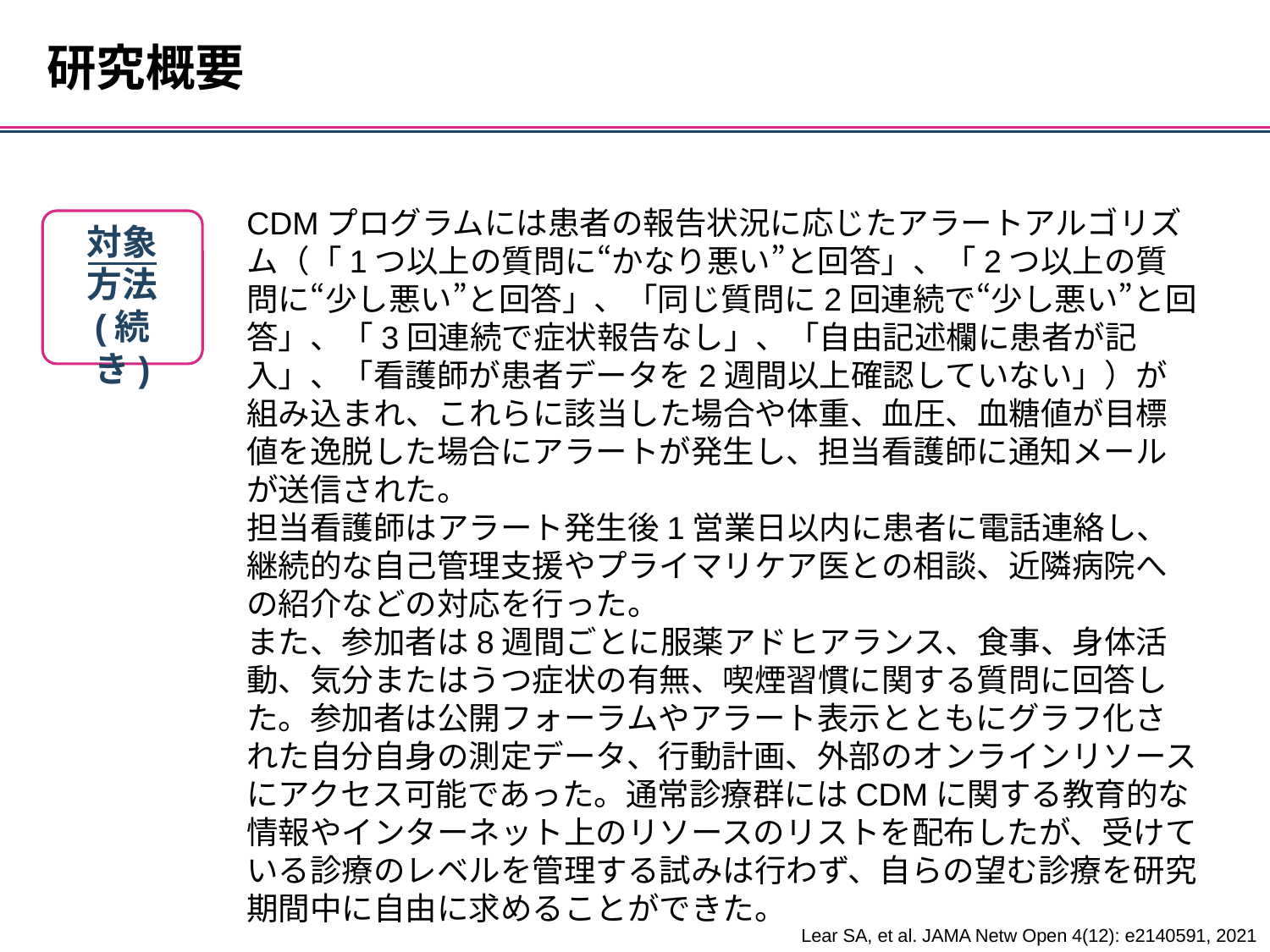

研究概要
CDMプログラムには患者の報告状況に応じたアラートアルゴリズム（「1つ以上の質問に“かなり悪い”と回答」、「2つ以上の質問に“少し悪い”と回答」、「同じ質問に2回連続で“少し悪い”と回答」、「3回連続で症状報告なし」、「自由記述欄に患者が記入」、「看護師が患者データを2週間以上確認していない」）が組み込まれ、これらに該当した場合や体重、血圧、血糖値が目標値を逸脱した場合にアラートが発生し、担当看護師に通知メールが送信された。
担当看護師はアラート発生後1営業日以内に患者に電話連絡し、継続的な自己管理支援やプライマリケア医との相談、近隣病院への紹介などの対応を行った。
また、参加者は8週間ごとに服薬アドヒアランス、食事、身体活動、気分またはうつ症状の有無、喫煙習慣に関する質問に回答した。参加者は公開フォーラムやアラート表示とともにグラフ化された自分自身の測定データ、行動計画、外部のオンラインリソースにアクセス可能であった。通常診療群にはCDMに関する教育的な情報やインターネット上のリソースのリストを配布したが、受けている診療のレベルを管理する試みは行わず、自らの望む診療を研究期間中に自由に求めることができた。

対象方法
(続き)
Lear SA, et al. JAMA Netw Open 4(12): e2140591, 2021